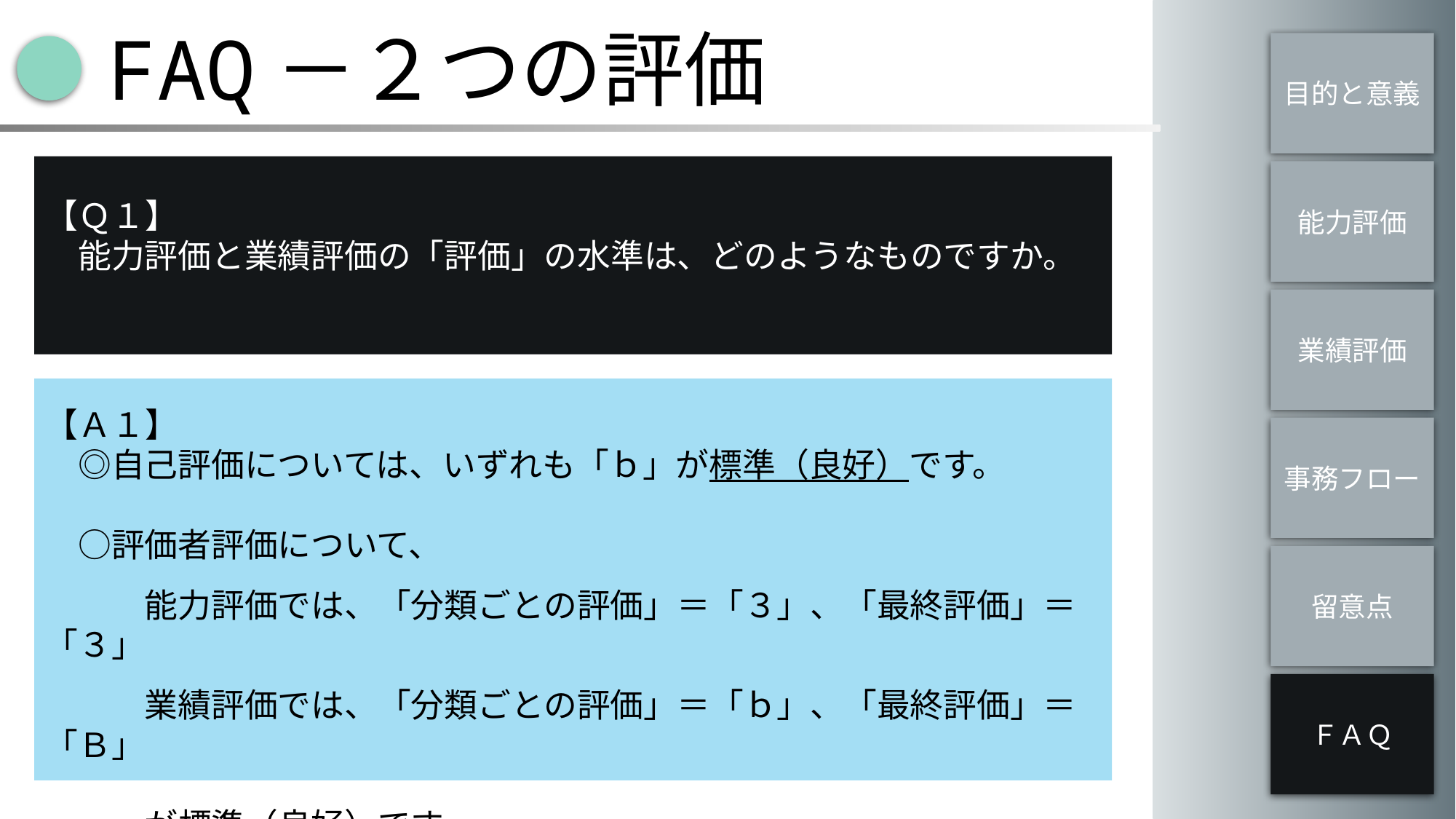

FAQ－２つの評価
目的と意義

【Ｑ１】
　能力評価と業績評価の「評価」の水準は、どのようなものですか。

能力評価
業績評価

【Ａ１】
　◎自己評価については、いずれも「ｂ」が標準（良好）です。

　○評価者評価について、

　　　能力評価では、「分類ごとの評価」＝「３」、「最終評価」＝「３」

　　　業績評価では、「分類ごとの評価」＝「ｂ」、「最終評価」＝「Ｂ」

　　　が標準（良好）です。
事務フロー
留意点
ＦＡＱ